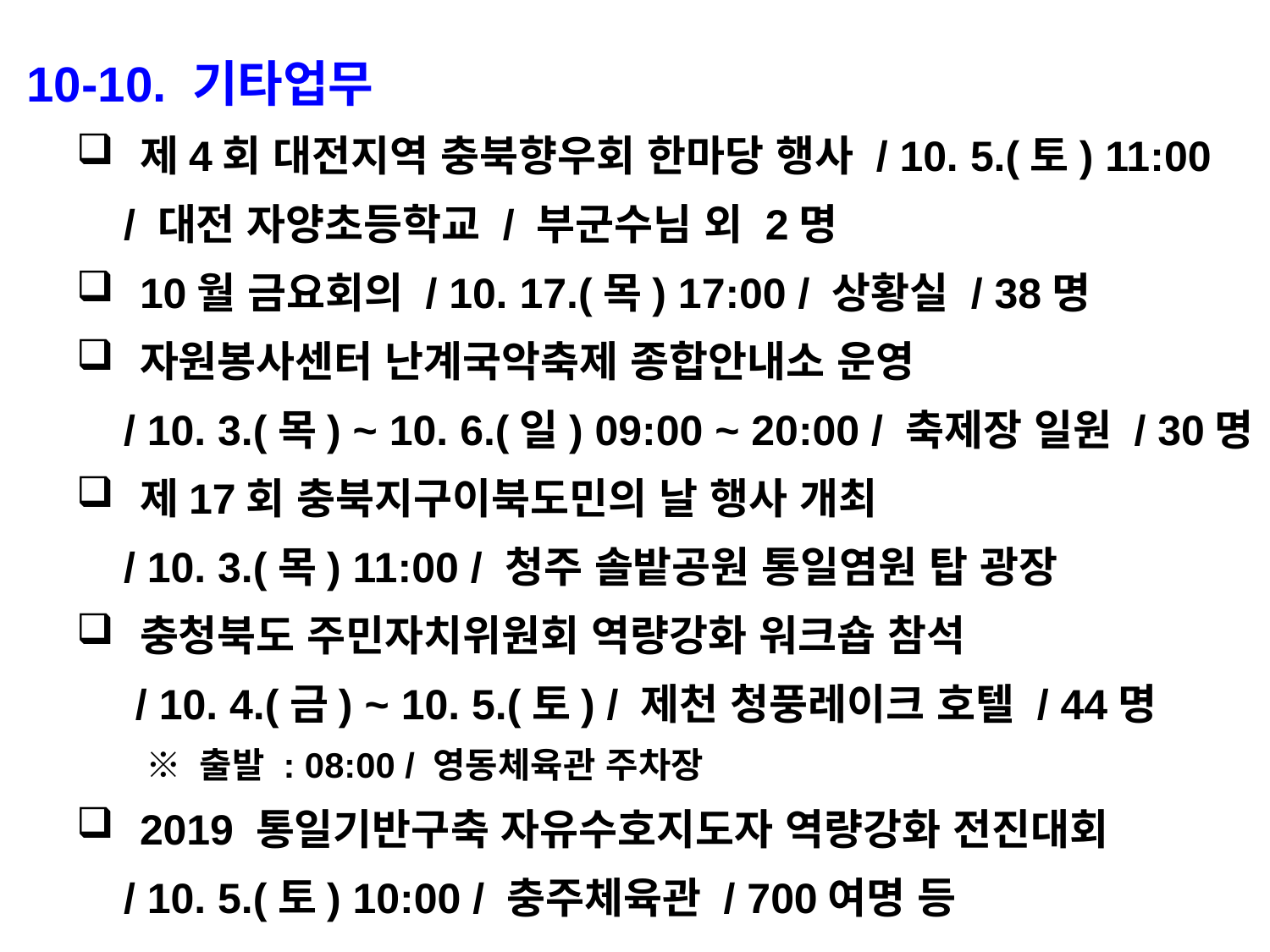

10-10. 기타업무
제4회 대전지역 충북향우회 한마당 행사 / 10. 5.(토) 11:00
    / 대전 자양초등학교 / 부군수님 외 2명
10월 금요회의 / 10. 17.(목) 17:00 / 상황실 / 38명
자원봉사센터 난계국악축제 종합안내소 운영
    / 10. 3.(목) ~ 10. 6.(일) 09:00 ~ 20:00 / 축제장 일원 / 30명
제17회 충북지구이북도민의 날 행사 개최
    / 10. 3.(목) 11:00 / 청주 솔밭공원 통일염원 탑 광장
충청북도 주민자치위원회 역량강화 워크숍 참석
     / 10. 4.(금) ~ 10. 5.(토) / 제천 청풍레이크 호텔 / 44명
       ※ 출발 : 08:00 / 영동체육관 주차장
2019 통일기반구축 자유수호지도자 역량강화 전진대회
    / 10. 5.(토) 10:00 / 충주체육관 / 700여명 등